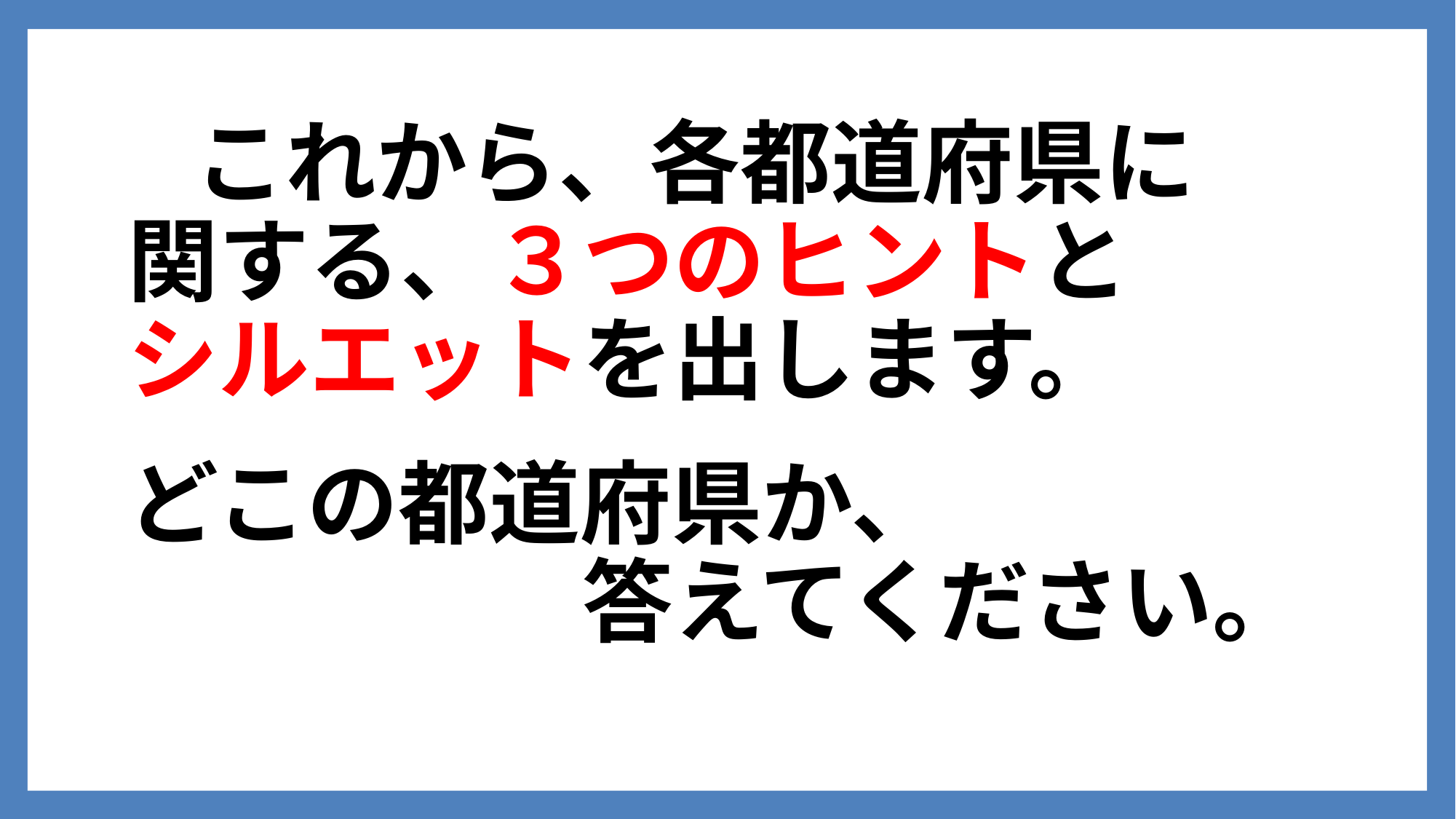

# これから、各都道府県に　関する、３つのヒントと シルエットを出します。
どこの都道府県か、
　　　　　答えてください。